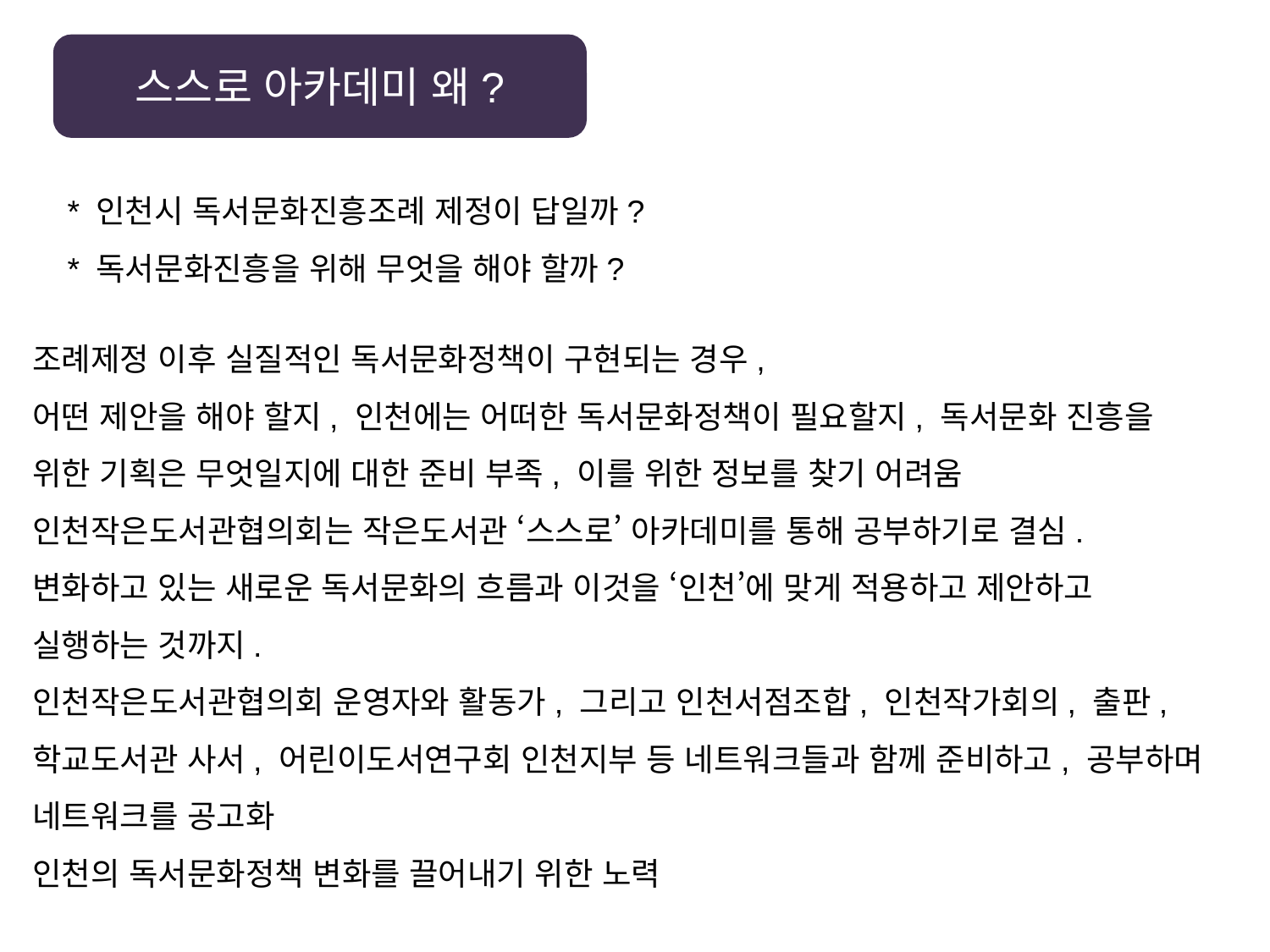

스스로 아카데미 왜?
* 인천시 독서문화진흥조례 제정이 답일까?
* 독서문화진흥을 위해 무엇을 해야 할까?
조례제정 이후 실질적인 독서문화정책이 구현되는 경우,
어떤 제안을 해야 할지, 인천에는 어떠한 독서문화정책이 필요할지, 독서문화 진흥을 위한 기획은 무엇일지에 대한 준비 부족, 이를 위한 정보를 찾기 어려움
인천작은도서관협의회는 작은도서관 ‘스스로’ 아카데미를 통해 공부하기로 결심.
변화하고 있는 새로운 독서문화의 흐름과 이것을 ‘인천’에 맞게 적용하고 제안하고 실행하는 것까지.
인천작은도서관협의회 운영자와 활동가, 그리고 인천서점조합, 인천작가회의, 출판, 학교도서관 사서, 어린이도서연구회 인천지부 등 네트워크들과 함께 준비하고, 공부하며 네트워크를 공고화
인천의 독서문화정책 변화를 끌어내기 위한 노력